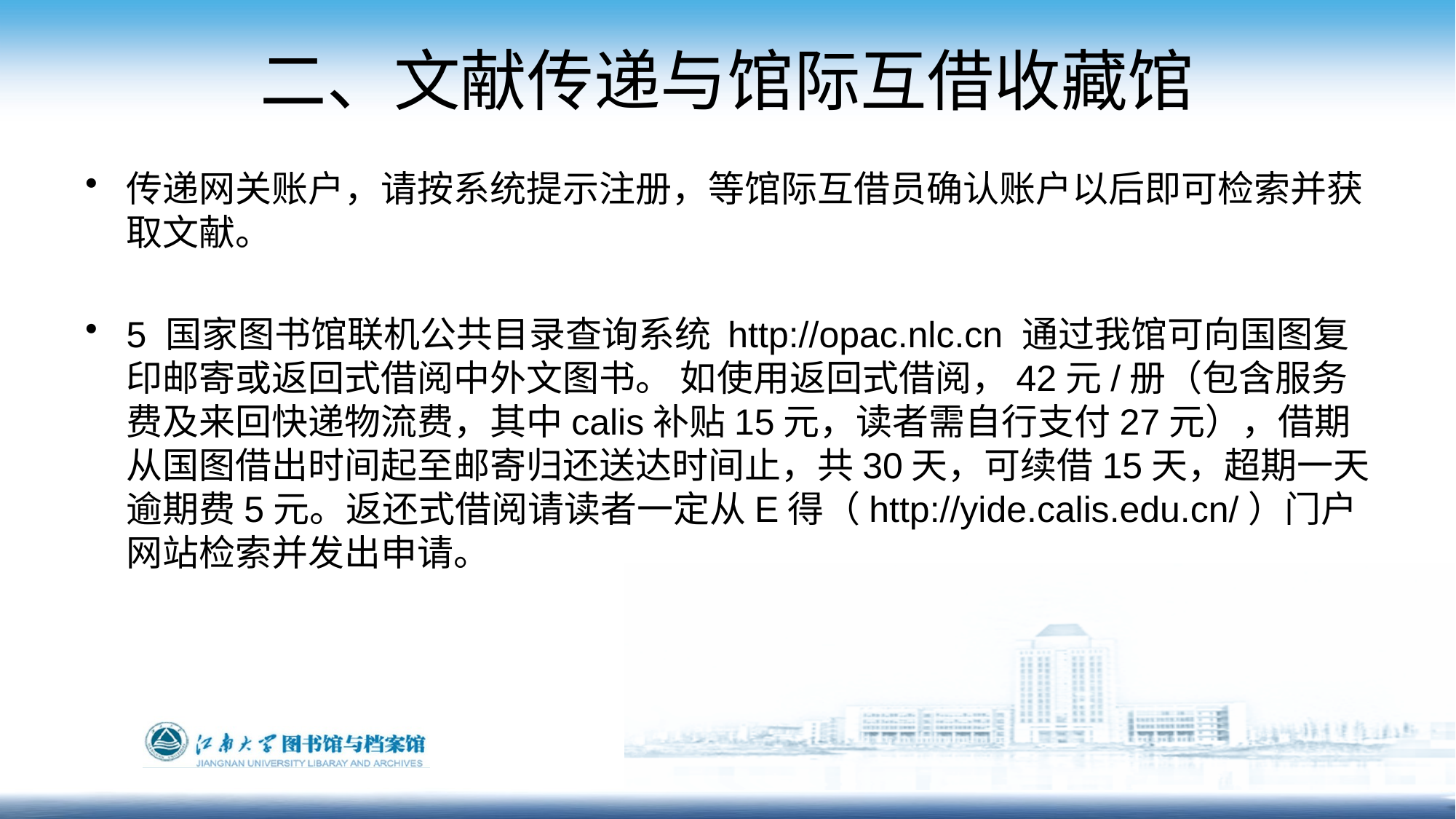

# 二、文献传递与馆际互借收藏馆
传递网关账户，请按系统提示注册，等馆际互借员确认账户以后即可检索并获取文献。

5 国家图书馆联机公共目录查询系统 http://opac.nlc.cn 通过我馆可向国图复印邮寄或返回式借阅中外文图书。 如使用返回式借阅，42元/册（包含服务费及来回快递物流费，其中calis补贴15元，读者需自行支付27元），借期从国图借出时间起至邮寄归还送达时间止，共30天，可续借15天，超期一天逾期费5元。返还式借阅请读者一定从E得（http://yide.calis.edu.cn/）门户网站检索并发出申请。